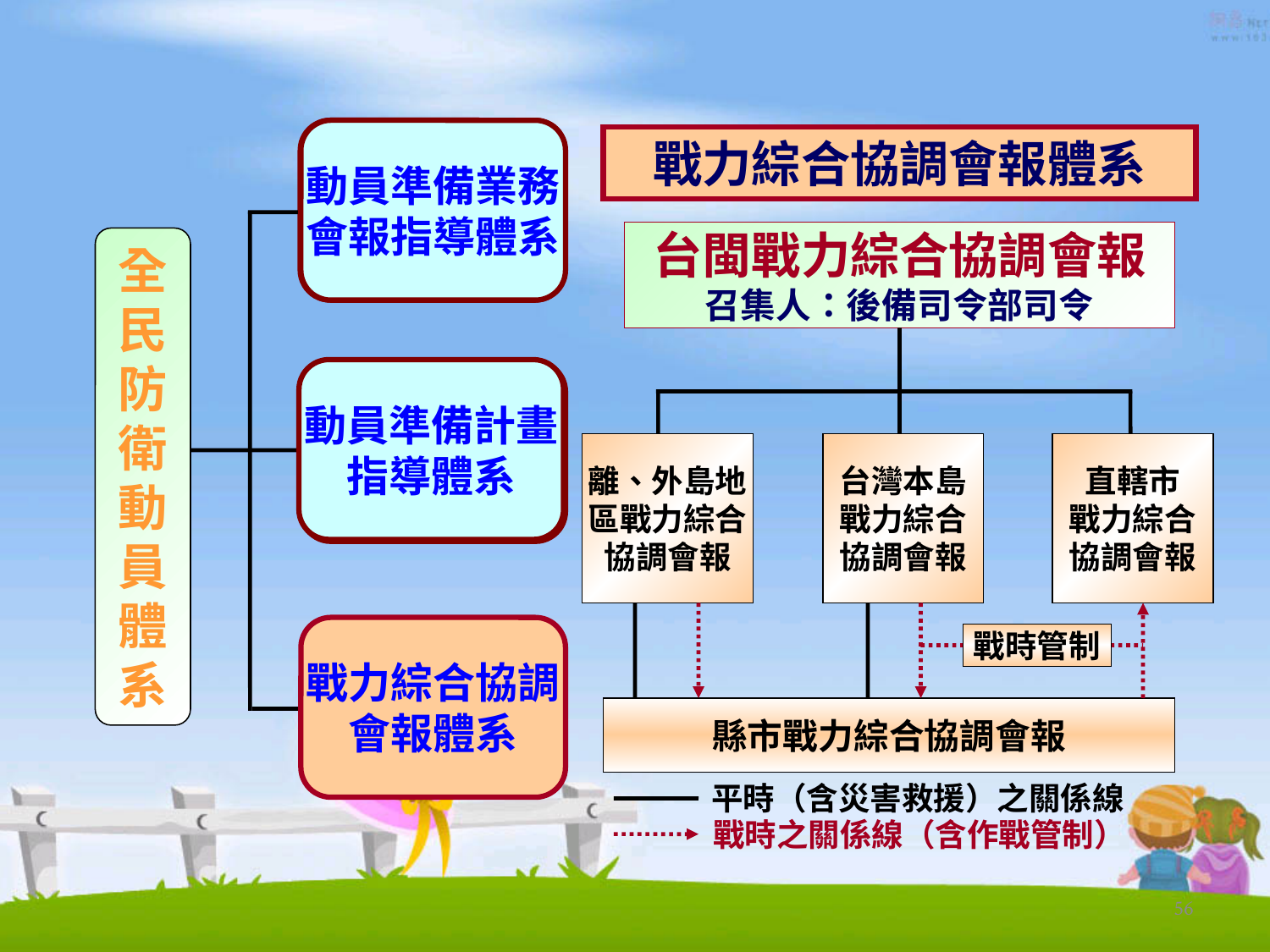

動員準備業務
會報指導體系
動員準備業務
會報指導體系
戰力綜合協調會報體系

台閩戰力綜合協調會報
召集人：後備司令部司令

離、外島地
區戰力綜合
協調會報
台灣本島
戰力綜合
協調會報
直轄市
戰力綜合
協調會報

戰時管制

縣市戰力綜合協調會報
平時（含災害救援）之關係線

戰時之關係線（含作戰管制）

全
民
防
衛
動
員
體
系
動員準備計畫
指導體系
動員準備計畫
指導體系
戰力綜合協調
會報體系
56